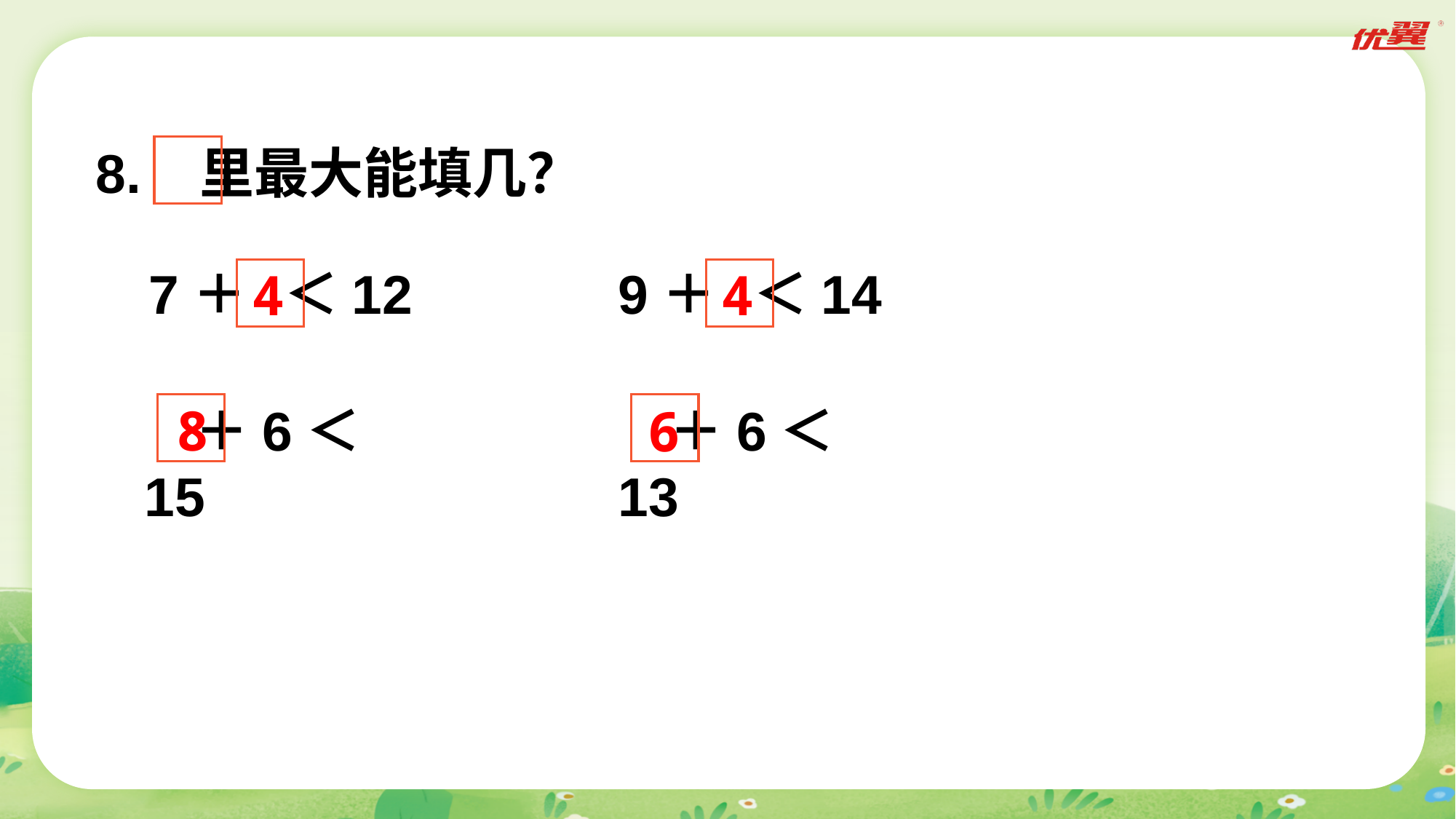

8.   里最大能填几？

7＋   ＜12

9＋   ＜14

4
4
   ＋6＜15

8
   ＋6＜13

6